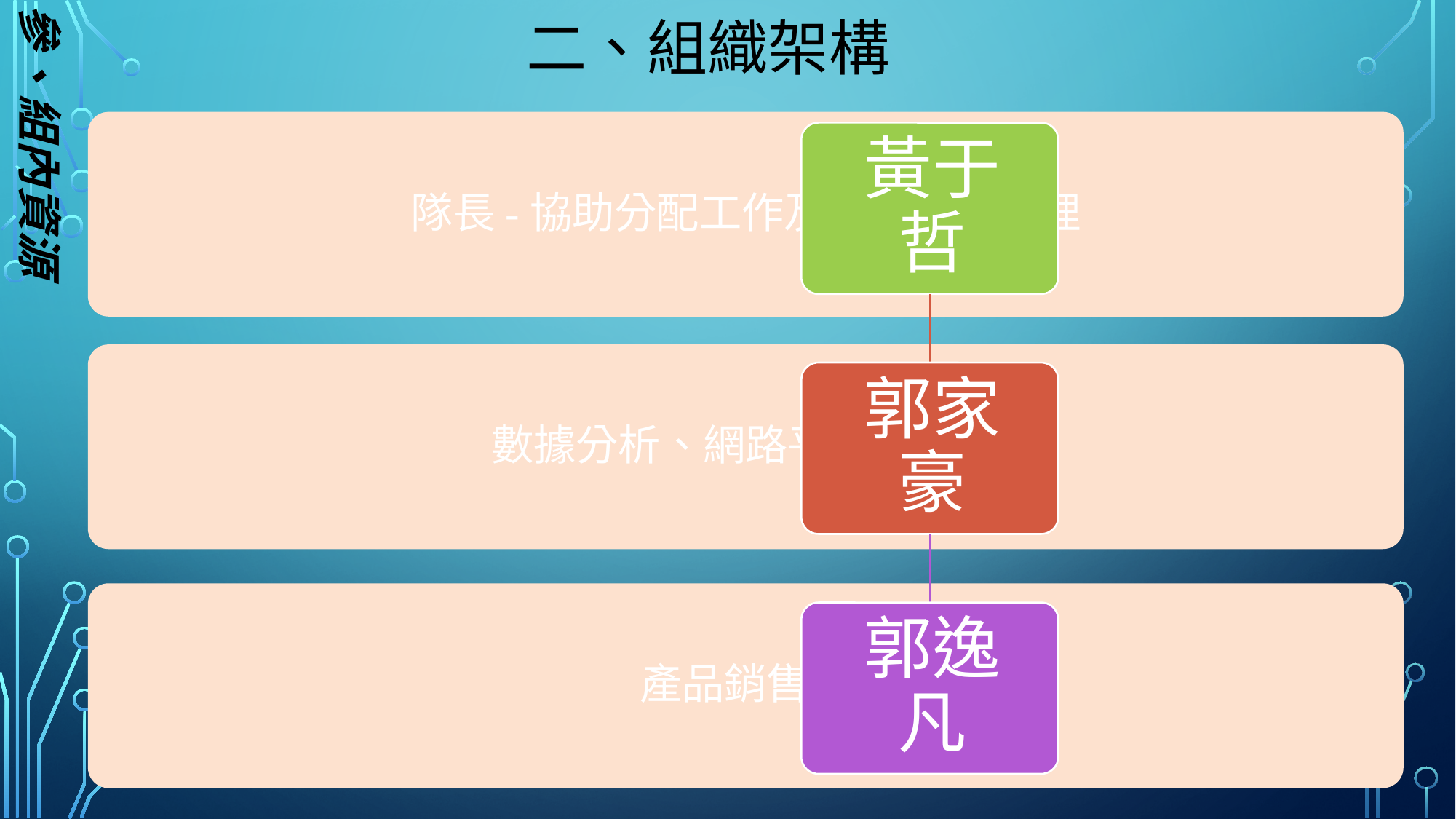

參、組內資源
# 二、組織架構
產品銷售組
數據分析、網路平台管理組
隊長-協助分配工作及後台分析管理
黃于哲
郭家豪
郭逸凡